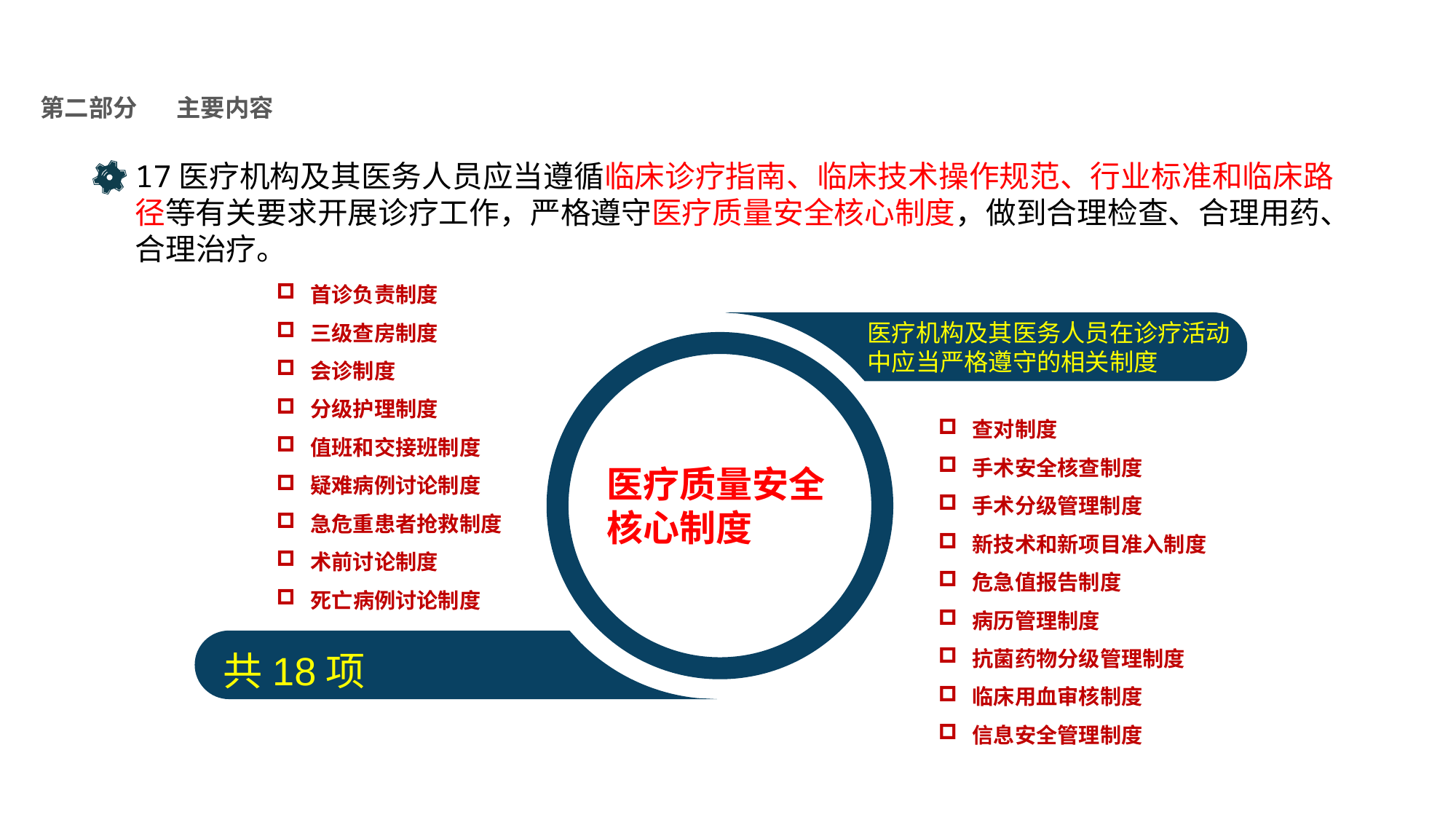

医疗质量管理办法
NHFPC
第二部分
主要内容
17医疗机构及其医务人员应当遵循临床诊疗指南、临床技术操作规范、行业标准和临床路径等有关要求开展诊疗工作，严格遵守医疗质量安全核心制度，做到合理检查、合理用药、合理治疗。

首诊负责制度
三级查房制度
会诊制度
分级护理制度
值班和交接班制度
疑难病例讨论制度
急危重患者抢救制度
术前讨论制度
死亡病例讨论制度

医疗机构及其医务人员在诊疗活动中应当严格遵守的相关制度

查对制度
手术安全核查制度
手术分级管理制度
新技术和新项目准入制度
危急值报告制度
病历管理制度
抗菌药物分级管理制度
临床用血审核制度
信息安全管理制度
医疗质量安全
核心制度
共18项